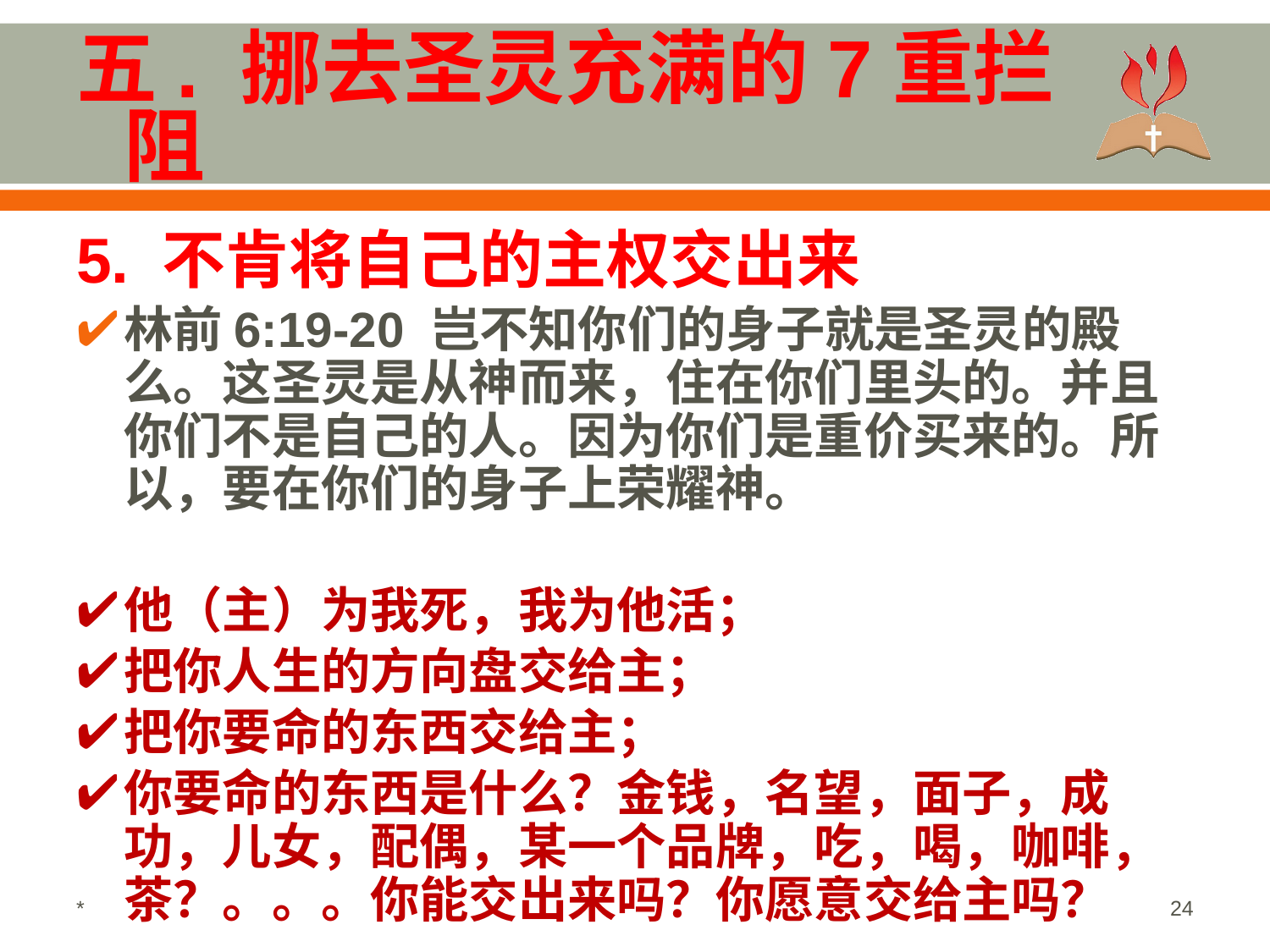

五. 挪去圣灵充满的7重拦阻
5. 不肯将自己的主权交出来
林前6:19-20 岂不知你们的身子就是圣灵的殿么。这圣灵是从神而来，住在你们里头的。并且你们不是自己的人。因为你们是重价买来的。所以，要在你们的身子上荣耀神。

他（主）为我死，我为他活；
把你人生的方向盘交给主；
把你要命的东西交给主；
你要命的东西是什么？金钱，名望，面子，成功，儿女，配偶，某一个品牌，吃，喝，咖啡，茶？。。。你能交出来吗？你愿意交给主吗？
*
24